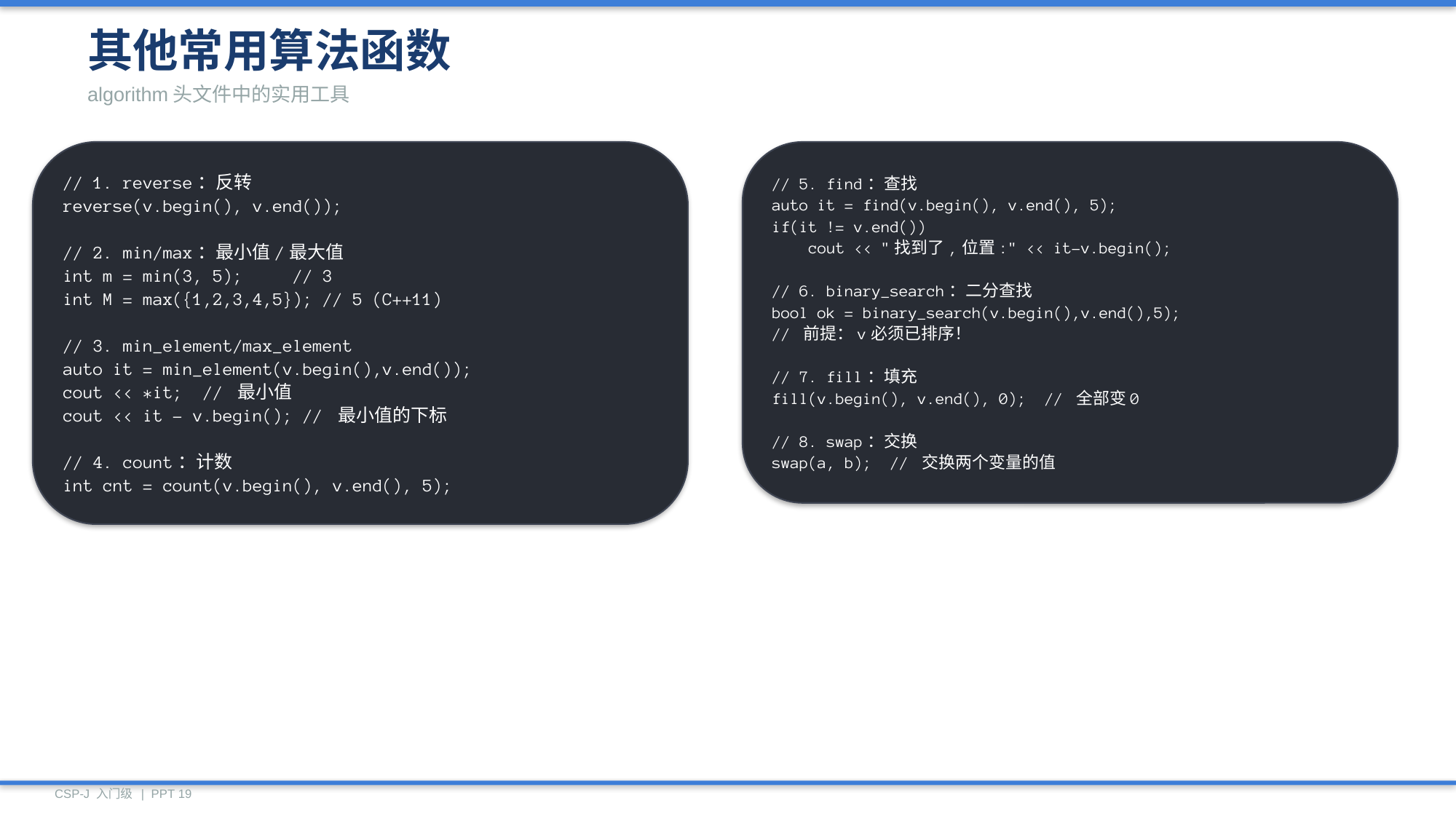

其他常用算法函数
algorithm头文件中的实用工具
// 1. reverse：反转
reverse(v.begin(), v.end());

// 2. min/max：最小值/最大值
int m = min(3, 5);     // 3
int M = max({1,2,3,4,5}); // 5 (C++11)

// 3. min_element/max_element
auto it = min_element(v.begin(),v.end());
cout << *it;  // 最小值
cout << it - v.begin(); // 最小值的下标

// 4. count：计数
int cnt = count(v.begin(), v.end(), 5);
// 5. find：查找
auto it = find(v.begin(), v.end(), 5);
if(it != v.end())
    cout << "找到了,位置:" << it-v.begin();

// 6. binary_search：二分查找
bool ok = binary_search(v.begin(),v.end(),5);
// 前提：v必须已排序！

// 7. fill：填充
fill(v.begin(), v.end(), 0);  // 全部变0

// 8. swap：交换
swap(a, b);  // 交换两个变量的值

CSP-J 入门级  |  PPT 19